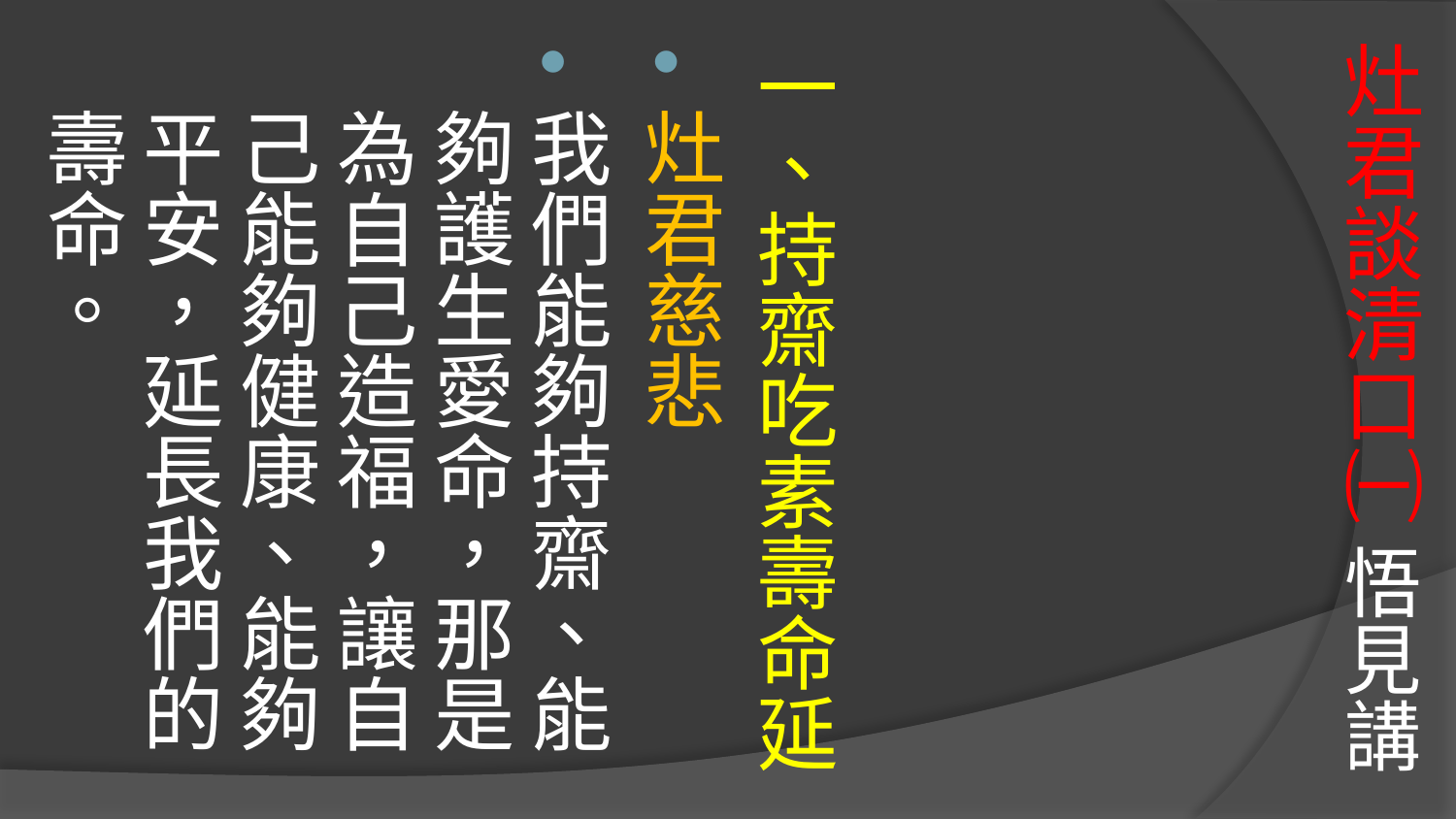

# 灶君談清口㈠ 悟見講
一、持齋吃素壽命延
灶君慈悲
我們能夠持齋、能夠護生愛命，那是為自己造福，讓自己能夠健康、能夠平安，延長我們的壽命。